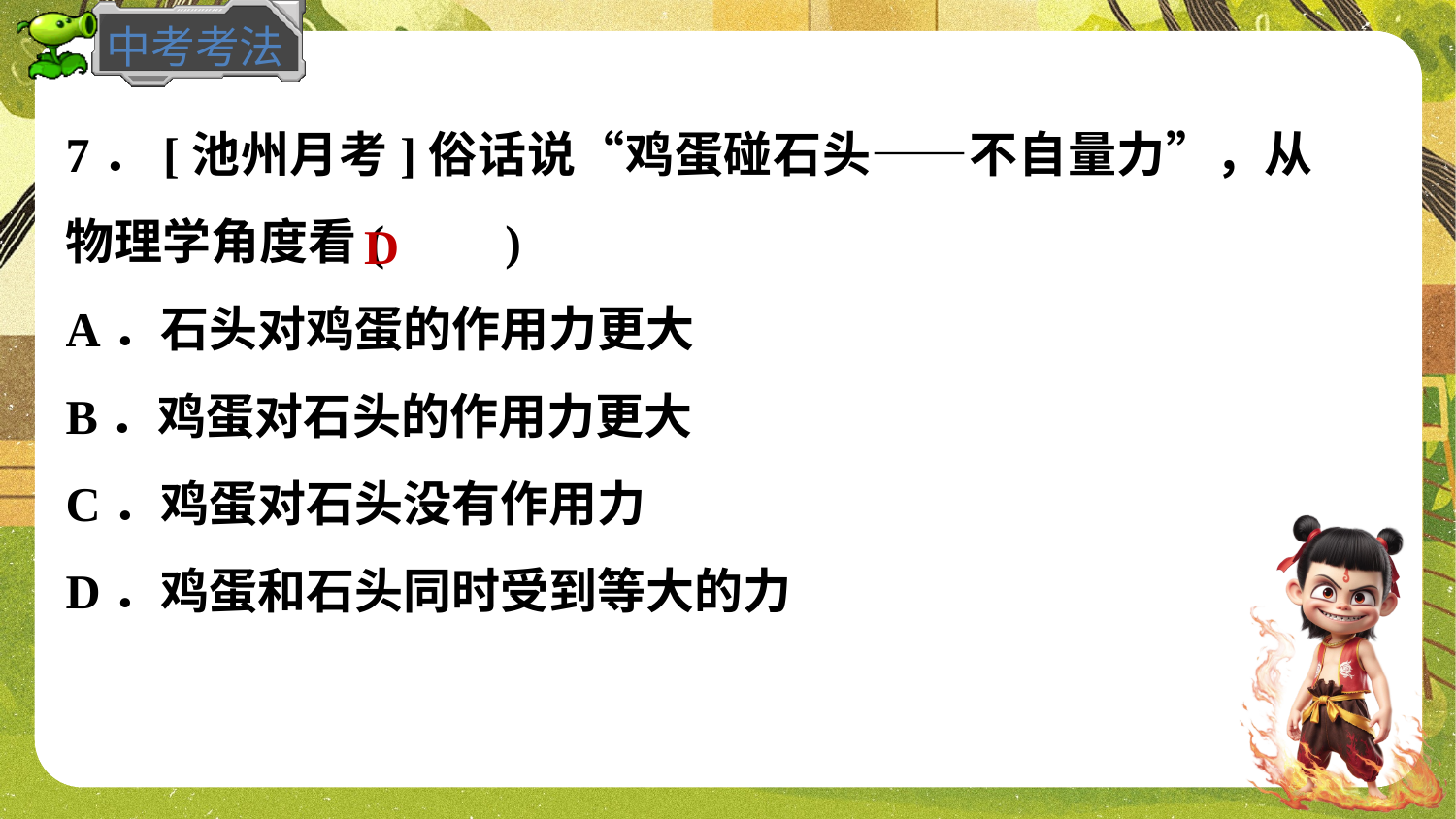

7．[池州月考]俗话说“鸡蛋碰石头——不自量力”，从物理学角度看(　　)
A．石头对鸡蛋的作用力更大
B．鸡蛋对石头的作用力更大
C．鸡蛋对石头没有作用力
D．鸡蛋和石头同时受到等大的力
D